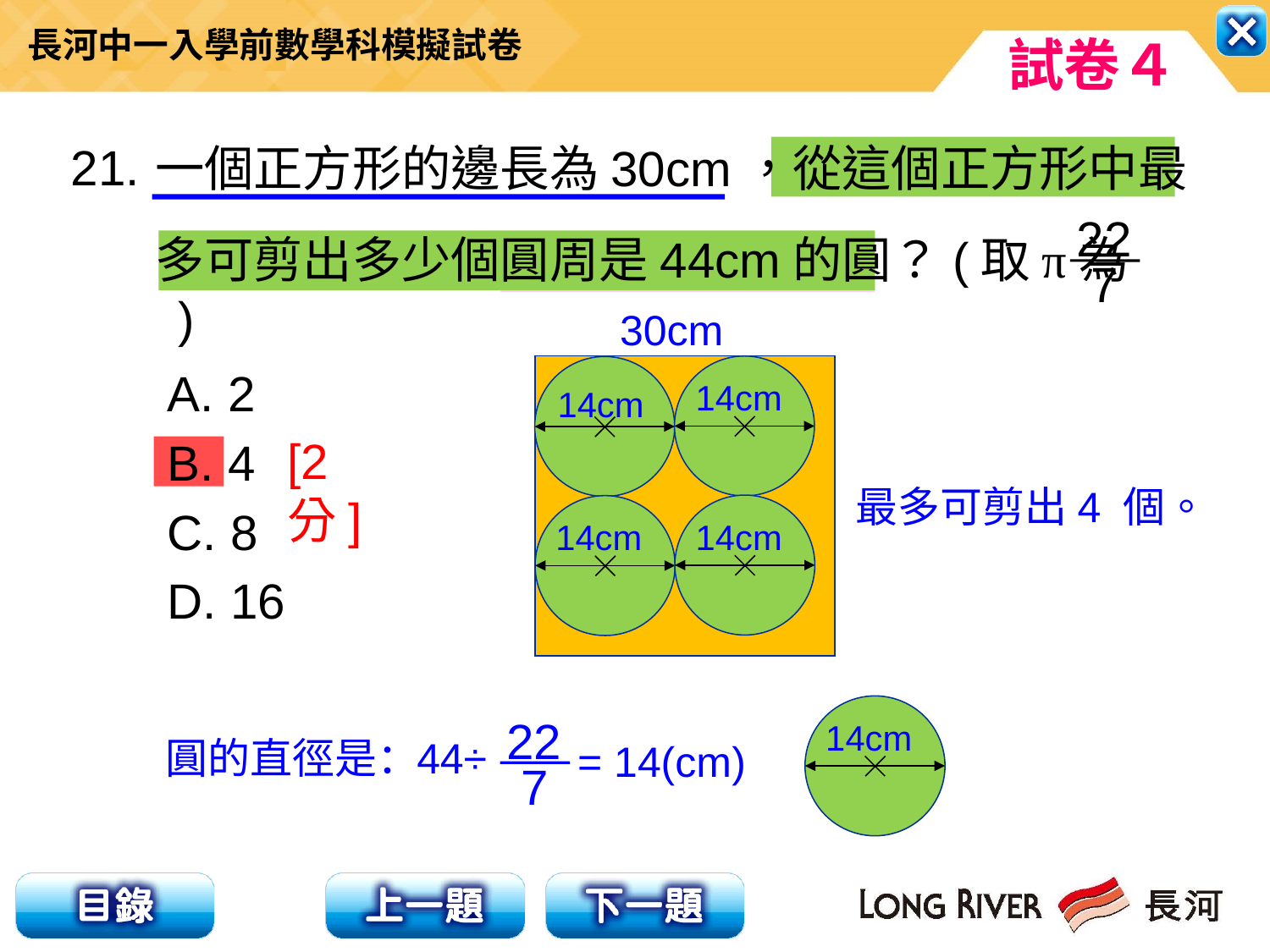

一個正方形的邊長為30cm，從這個正方形中最
多可剪出多少個圓周是44cm的圓？(取π為      )
21.

22
7

30cm

14cm
A. 2
B. 4
C. 8
D. 16

14cm
[2分]

最多可剪出4 個。

14cm

14cm

14cm
22
7

44÷
圓的直徑是：
= 14(cm)